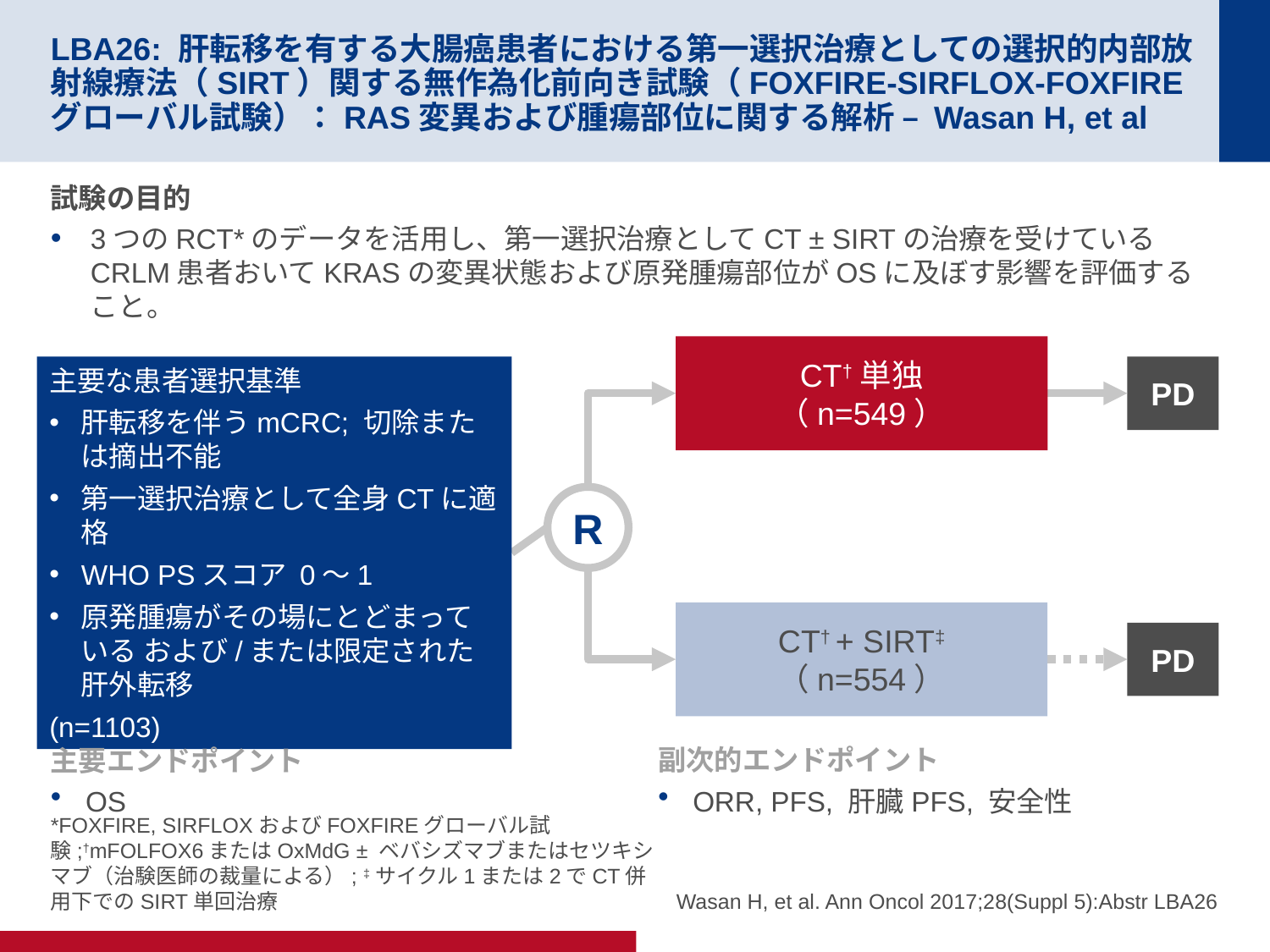

# LBA26: 肝転移を有する大腸癌患者における第一選択治療としての選択的内部放射線療法（SIRT）関する無作為化前向き試験（FOXFIRE-SIRFLOX-FOXFIREグローバル試験）：RAS変異および腫瘍部位に関する解析 – Wasan H, et al
試験の目的
3つのRCT*のデータを活用し、第一選択治療としてCT ± SIRTの治療を受けているCRLM患者おいてKRASの変異状態および原発腫瘍部位がOSに及ぼす影響を評価すること。

CT†単独
（n=549）
主要な患者選択基準
肝転移を伴うmCRC; 切除または摘出不能
第一選択治療として全身CTに適格
WHO PSスコア 0～1
原発腫瘍がその場にとどまっている および/または限定された肝外転移
(n=1103)
PD
R
CT† + SIRT‡
（n=554）
PD
主要エンドポイント
OS

副次的エンドポイント
ORR, PFS, 肝臓PFS, 安全性
*FOXFIRE, SIRFLOXおよびFOXFIREグローバル試験;†mFOLFOX6またはOxMdG ± ベバシズマブまたはセツキシマブ（治験医師の裁量による）; ‡サイクル1または2でCT併用下でのSIRT単回治療
Wasan H, et al. Ann Oncol 2017;28(Suppl 5):Abstr LBA26